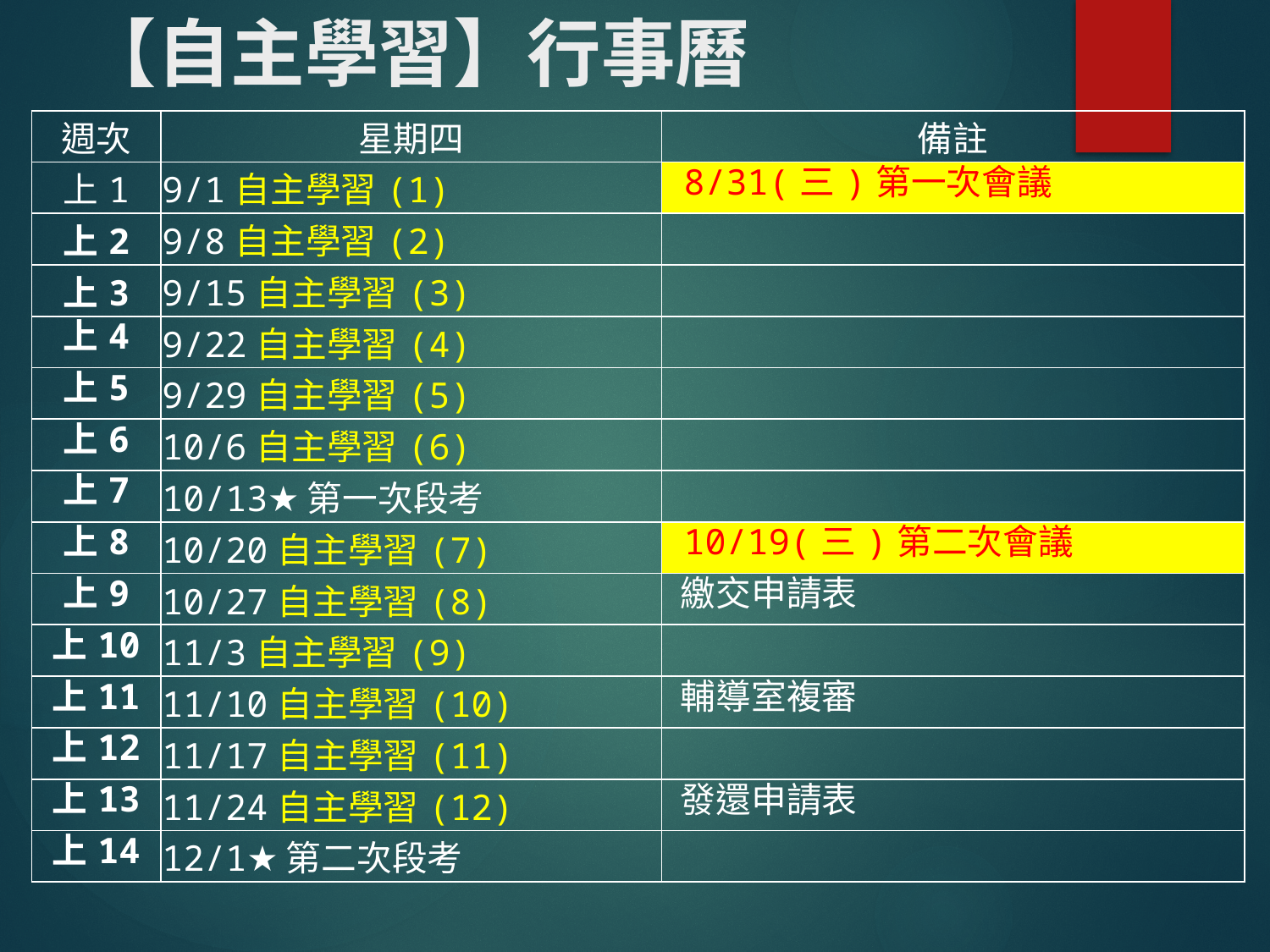

# 【自主學習】行事曆
| 週次 | 星期四 | 備註 |
| --- | --- | --- |
| 上1 | 9/1自主學習(1) | 8/31(三)第一次會議 |
| 上2 | 9/8自主學習(2) |  |
| 上3 | 9/15自主學習(3) |  |
| 上4 | 9/22自主學習(4) |  |
| 上5 | 9/29自主學習(5) |  |
| 上6 | 10/6自主學習(6) |  |
| 上7 | 10/13★第一次段考 |  |
| 上8 | 10/20自主學習(7) | 10/19(三)第二次會議 |
| 上9 | 10/27自主學習(8) | 繳交申請表 |
| 上10 | 11/3自主學習(9) |  |
| 上11 | 11/10自主學習(10) | 輔導室複審 |
| 上12 | 11/17自主學習(11) |  |
| 上13 | 11/24自主學習(12) | 發還申請表 |
| 上14 | 12/1★第二次段考 |  |